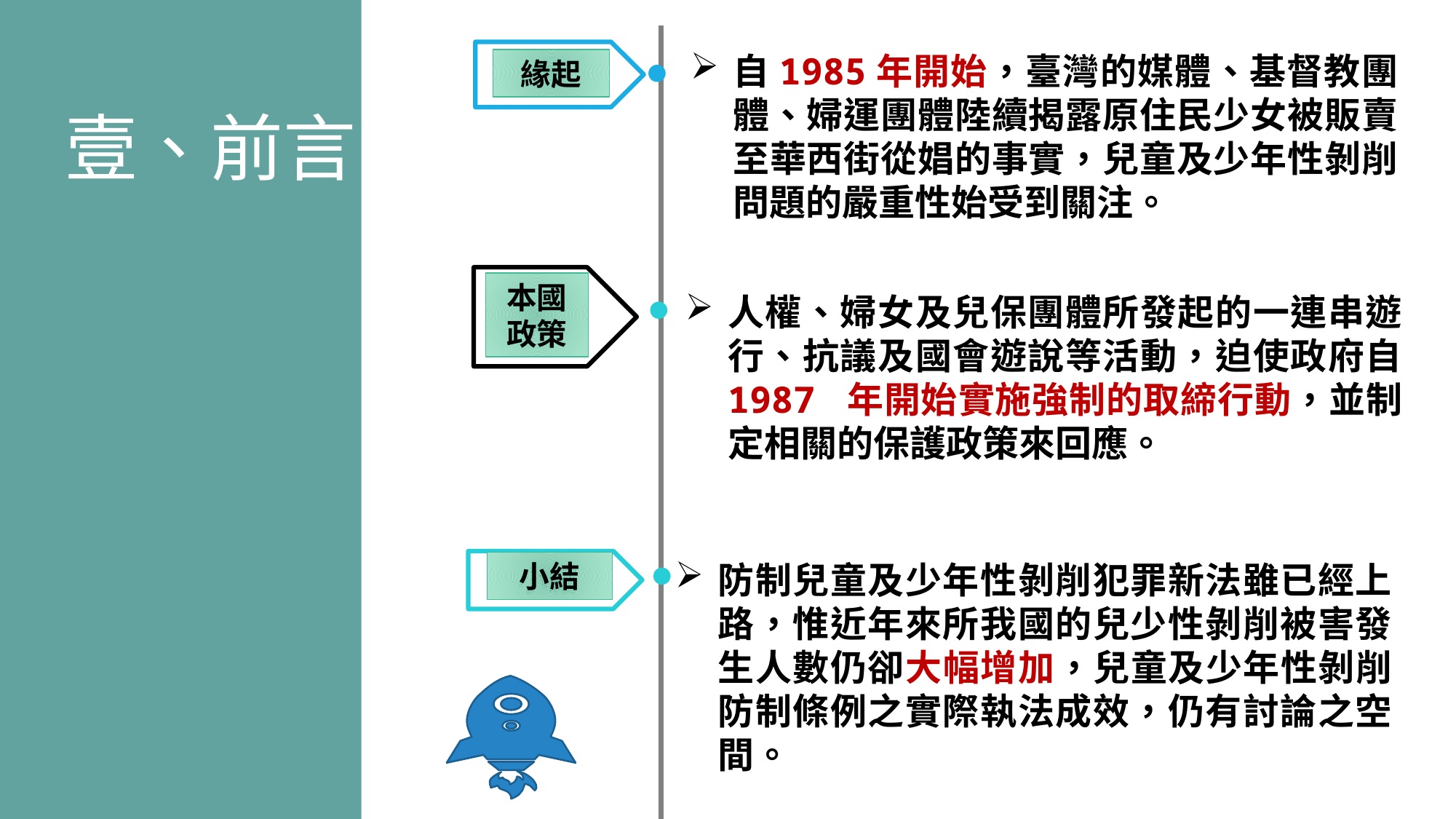

自1985年開始，臺灣的媒體、基督教團體、婦運團體陸續揭露原住民少女被販賣至華西街從娼的事實，兒童及少年性剝削問題的嚴重性始受到關注。
壹、前言
緣起

本國
政策
人權、婦女及兒保團體所發起的一連串遊行、抗議及國會遊說等活動，迫使政府自 1987 年開始實施強制的取締行動，並制定相關的保護政策來回應。

小結
小結
防制兒童及少年性剝削犯罪新法雖已經上路，惟近年來所我國的兒少性剝削被害發生人數仍卻大幅增加，兒童及少年性剝削防制條例之實際執法成效，仍有討論之空間。